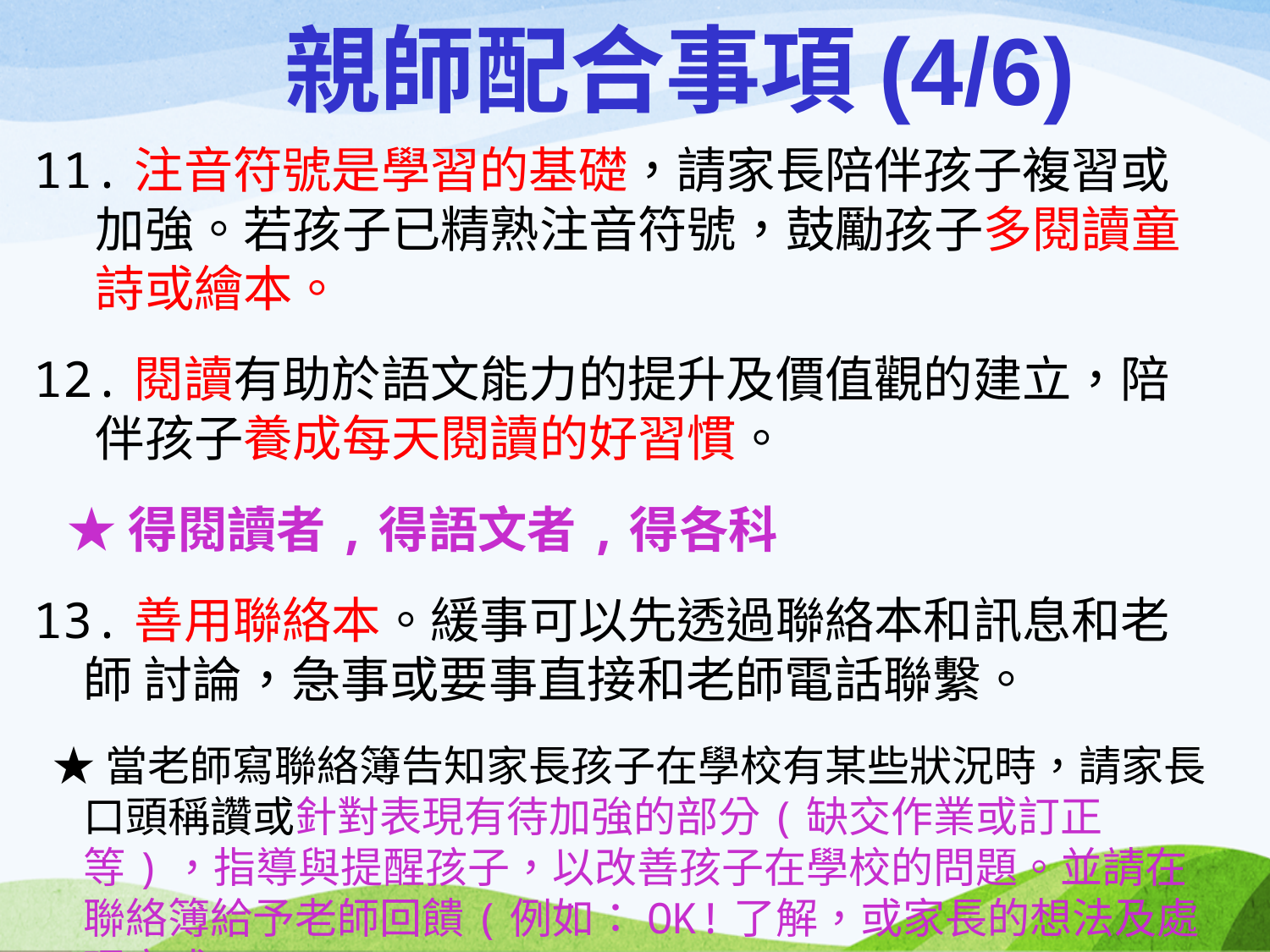

# 親師配合事項(4/6)
11.注音符號是學習的基礎，請家長陪伴孩子複習或加強。若孩子已精熟注音符號，鼓勵孩子多閱讀童詩或繪本。
12.閱讀有助於語文能力的提升及價值觀的建立，陪伴孩子養成每天閱讀的好習慣。
   ★得閱讀者,得語文者,得各科
13.善用聯絡本。緩事可以先透過聯絡本和訊息和老師 討論，急事或要事直接和老師電話聯繫。
  ★當老師寫聯絡簿告知家長孩子在學校有某些狀況時，請家長口頭稱讚或針對表現有待加強的部分(缺交作業或訂正等)，指導與提醒孩子，以改善孩子在學校的問題。並請在聯絡簿給予老師回饋(例如：OK!了解，或家長的想法及處理方式)